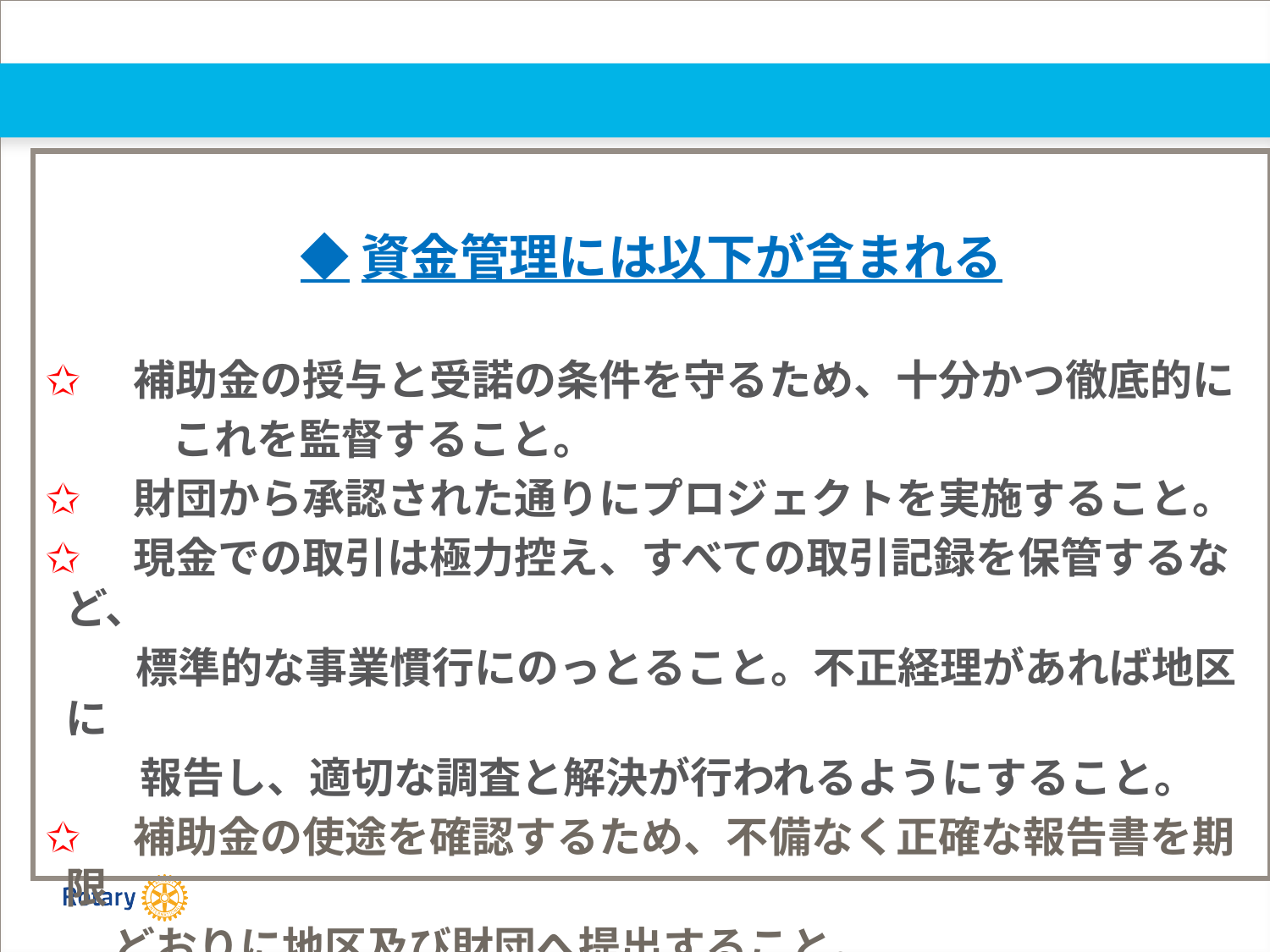

◆資金管理には以下が含まれる

✩　補助金の授与と受諾の条件を守るため、十分かつ徹底的に
　　　これを監督すること。
✩　財団から承認された通りにプロジェクトを実施すること。
✩　現金での取引は極力控え、すべての取引記録を保管するなど、
    　標準的な事業慣行にのっとること。不正経理があれば地区に
　　 報告し、適切な調査と解決が行われるようにすること。
✩　補助金の使途を確認するため、不備なく正確な報告書を期限
      どおりに地区及び財団へ提出すること。